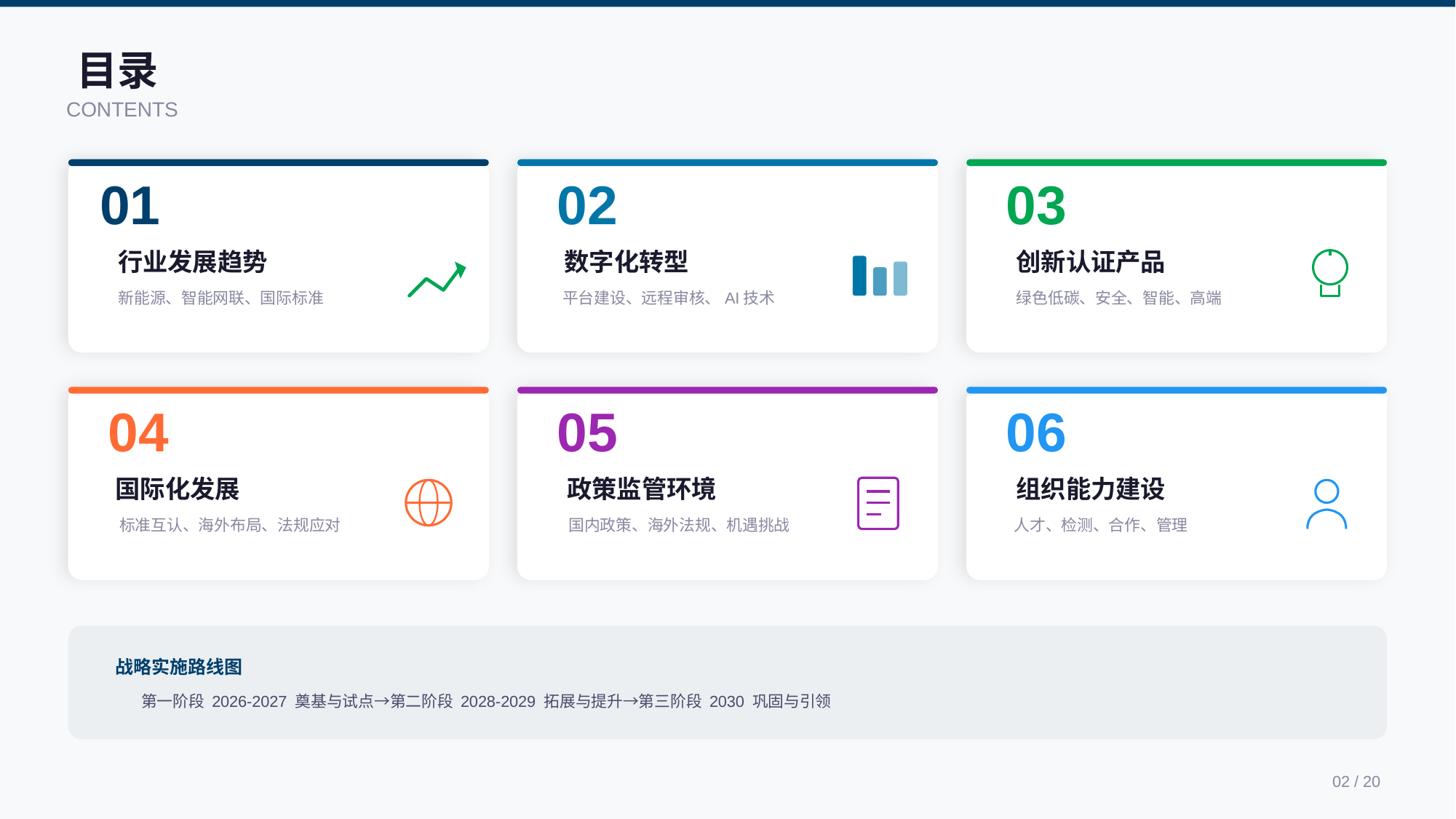

目录
CONTENTS

01
行业发展趋势

新能源、智能网联、国际标准

02
数字化转型

平台建设、远程审核、AI技术

03
创新认证产品

绿色低碳、安全、智能、高端

04
国际化发展

标准互认、海外布局、法规应对

05
政策监管环境

国内政策、海外法规、机遇挑战

06
组织能力建设

人才、检测、合作、管理

战略实施路线图
第一阶段 2026-2027 奠基与试点→第二阶段 2028-2029 拓展与提升→第三阶段 2030 巩固与引领
02 / 20